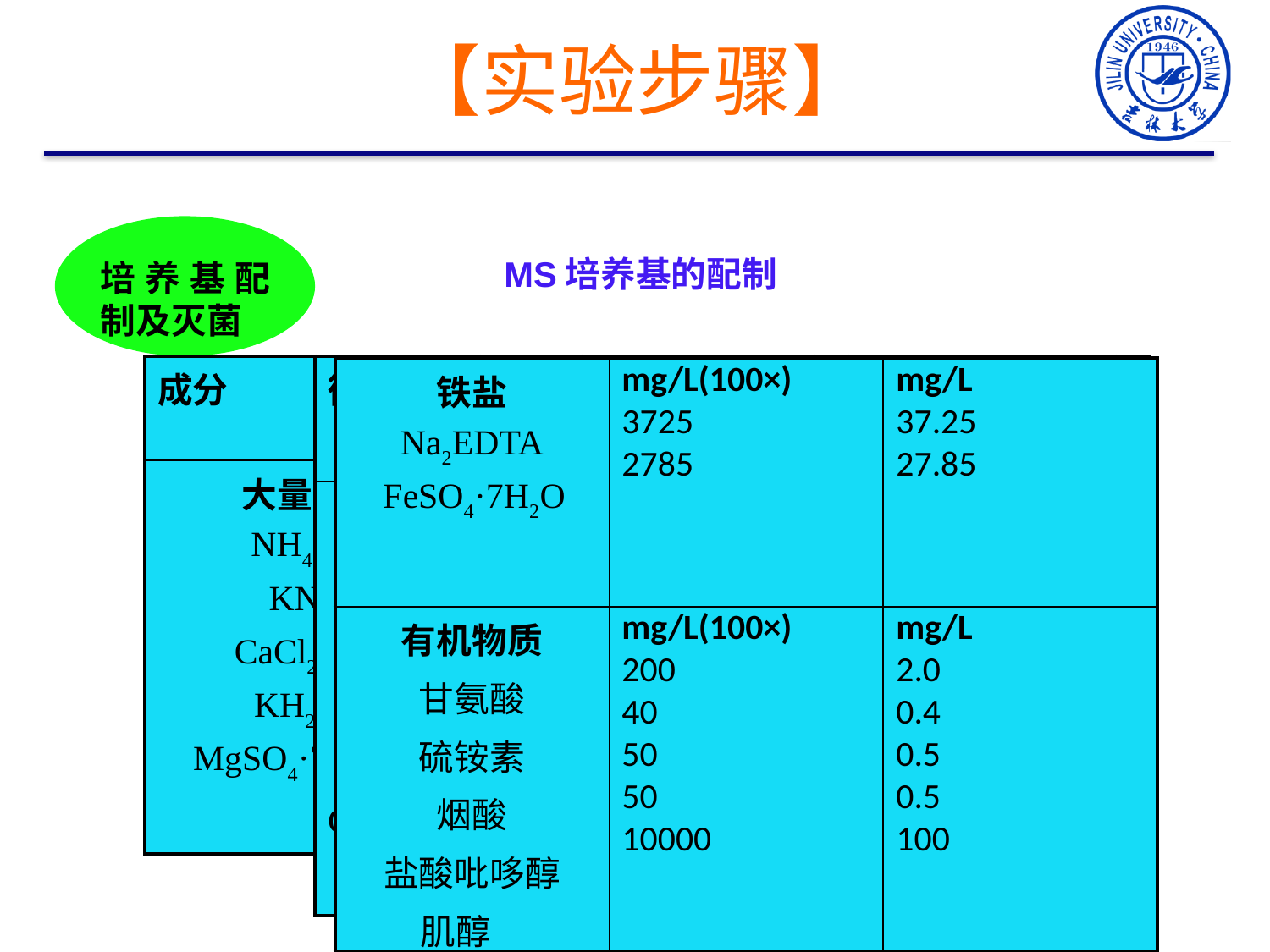

【实验步骤】

培养基配制及灭菌
MS培养基的配制
| 成分 | 母液 | MS培养基 |
| --- | --- | --- |
| 大量元素 NH4NO3 KNO3 CaCl2·H2O KH2PO4 MgSO4·7H2O | mg/L(100×) 165000 190000 44000 17000 37000 | mg/L 1650 1900 440 170 370 |
| 微量元素 | mg/L(100×) | mg/L |
| --- | --- | --- |
| MnSO4·4H2O ZnSO4·4H2O H3BO3 KI Na2MoO4·2H2O CuSO4·5H2O CoCl2·6H2O | 2230 860 620 83 25 2.5 2.5 | 22.3 8.6 6.2 0.83 0.25 0.025 0.025 |
| 铁盐 Na2EDTA FeSO4·7H2O | mg/L(100×) 3725 2785 | mg/L 37.25 27.85 |
| --- | --- | --- |
| 有机物质 甘氨酸 硫铵素 烟酸 盐酸吡哆醇 肌醇 | mg/L(100×) 200 40 50 50 10000 | mg/L 2.0 0.4 0.5 0.5 100 |
1.MS培养基母液的配置
按照表1配置MS培养基母液